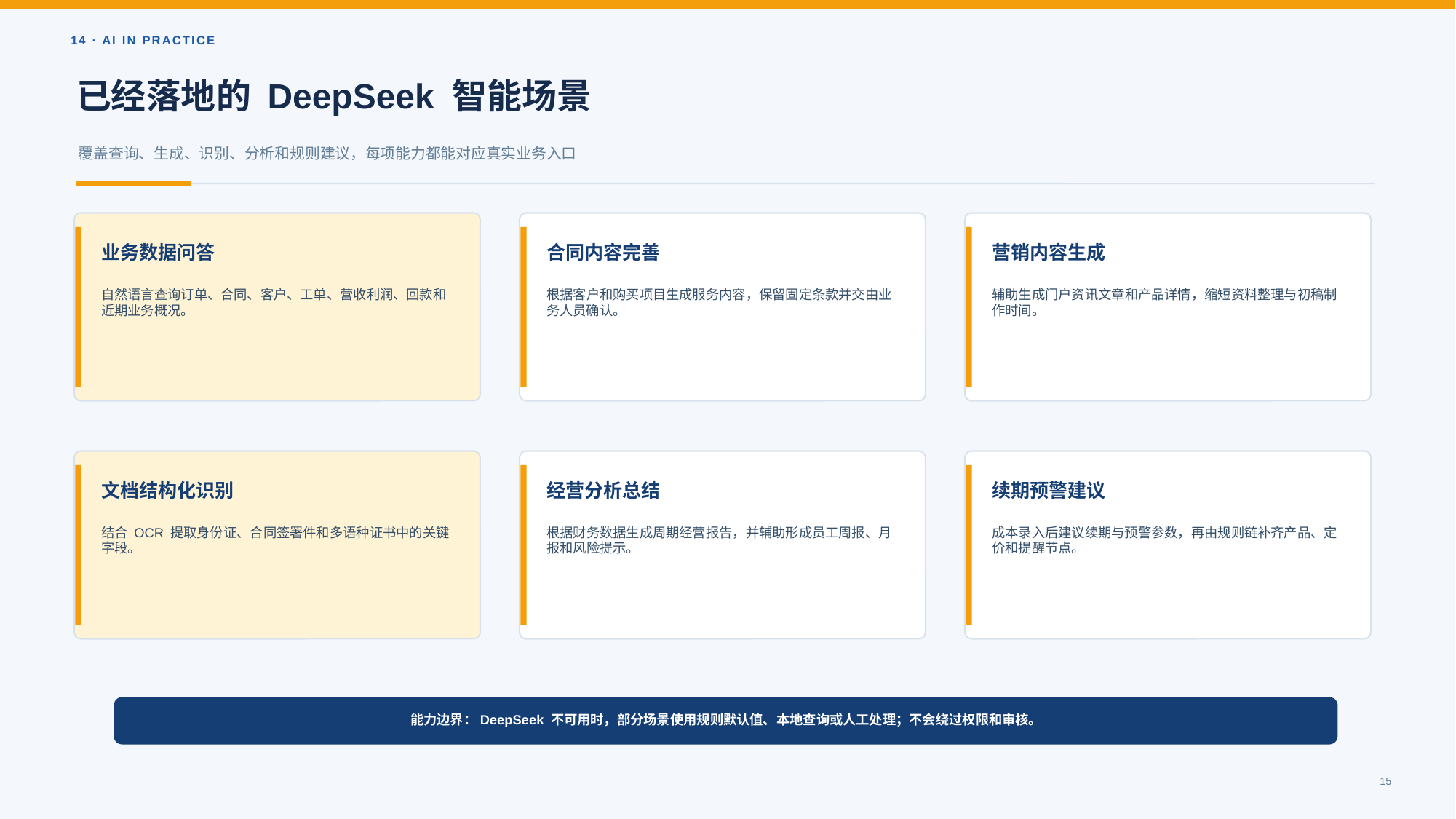

14 · AI IN PRACTICE
已经落地的 DeepSeek 智能场景
覆盖查询、生成、识别、分析和规则建议，每项能力都能对应真实业务入口

业务数据问答
合同内容完善
营销内容生成
自然语言查询订单、合同、客户、工单、营收利润、回款和近期业务概况。
根据客户和购买项目生成服务内容，保留固定条款并交由业务人员确认。
辅助生成门户资讯文章和产品详情，缩短资料整理与初稿制作时间。

文档结构化识别
经营分析总结
续期预警建议
结合 OCR 提取身份证、合同签署件和多语种证书中的关键字段。
根据财务数据生成周期经营报告，并辅助形成员工周报、月报和风险提示。
成本录入后建议续期与预警参数，再由规则链补齐产品、定价和提醒节点。

能力边界：DeepSeek 不可用时，部分场景使用规则默认值、本地查询或人工处理；不会绕过权限和审核。
15